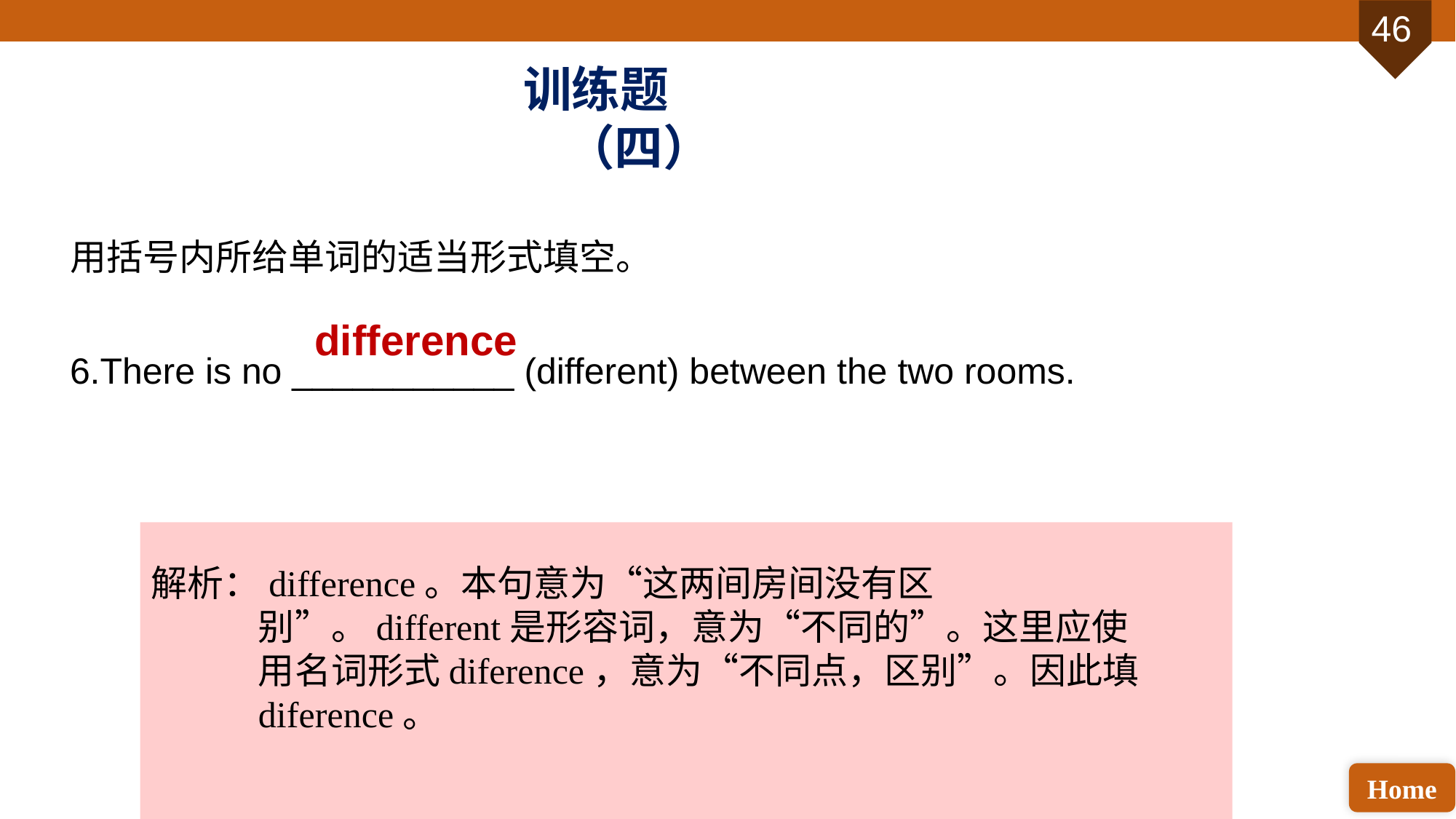

训练题（四）
用括号内所给单词的适当形式填空。

6.There is no ___________ (different) between the two rooms.
difference

解析：difference。本句意为“这两间房间没有区别”。different是形容词，意为“不同的”。这里应使用名词形式diference，意为“不同点，区别”。因此填diference。